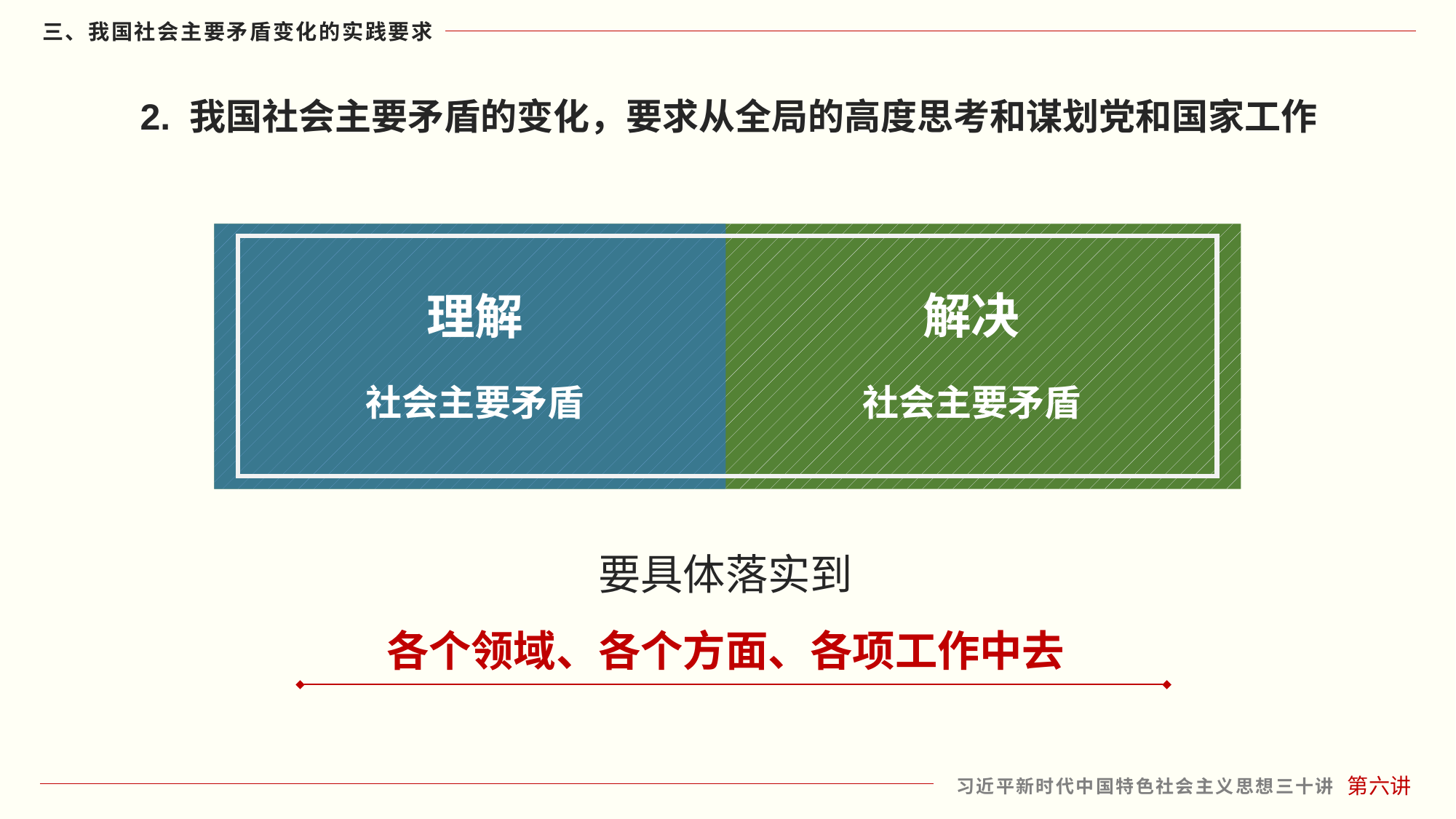

2. 我国社会主要矛盾的变化，要求从全局的高度思考和谋划党和国家工作

解决
理解
社会主要矛盾
社会主要矛盾
要具体落实到
各个领域、各个方面、各项工作中去